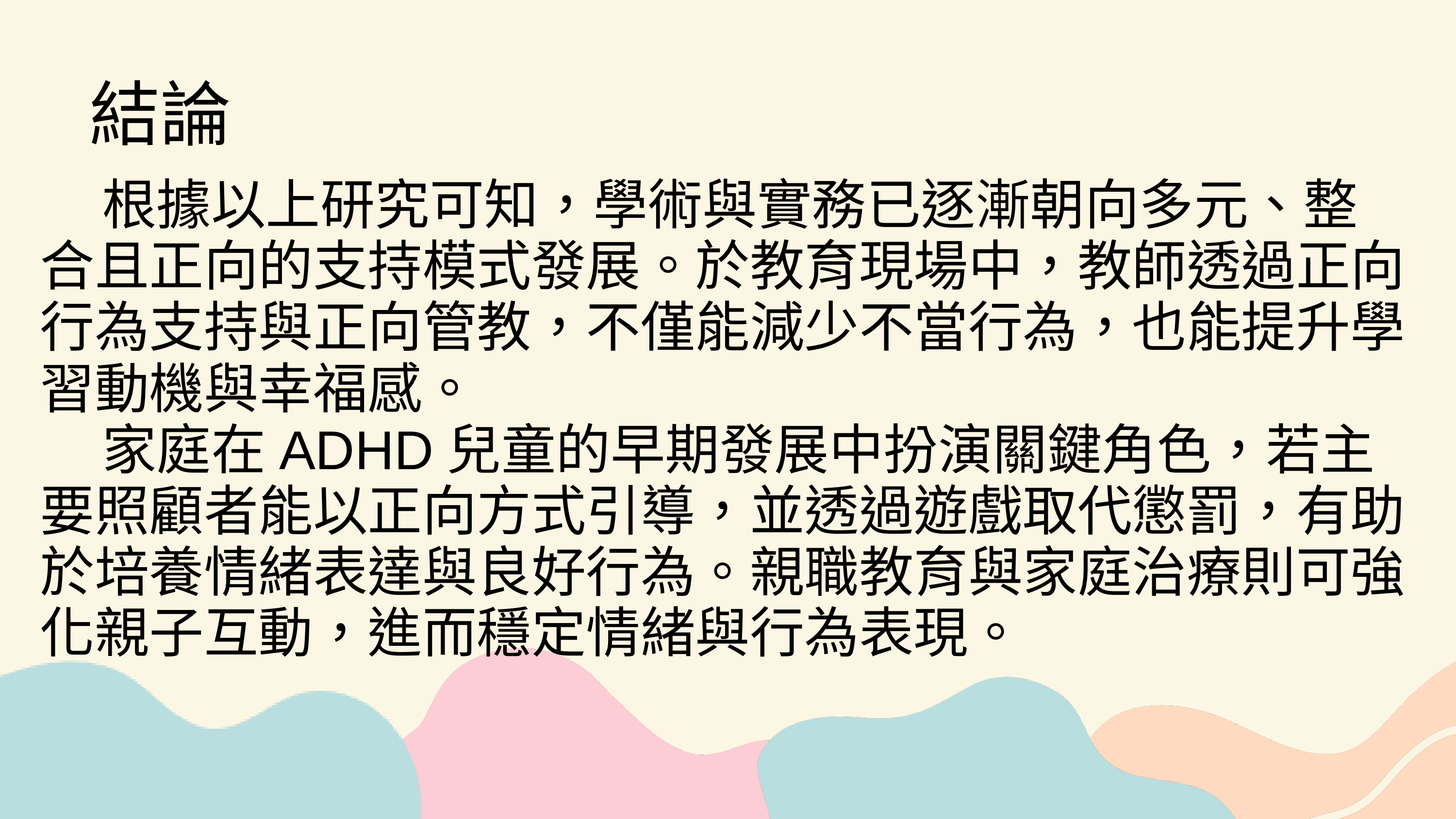

結論
    根據以上研究可知，學術與實務已逐漸朝向多元、整合且正向的支持模式發展。於教育現場中，教師透過正向行為支持與正向管教，不僅能減少不當行為，也能提升學習動機與幸福感。
    家庭在ADHD兒童的早期發展中扮演關鍵角色，若主要照顧者能以正向方式引導，並透過遊戲取代懲罰，有助於培養情緒表達與良好行為。親職教育與家庭治療則可強化親子互動，進而穩定情緒與行為表現。